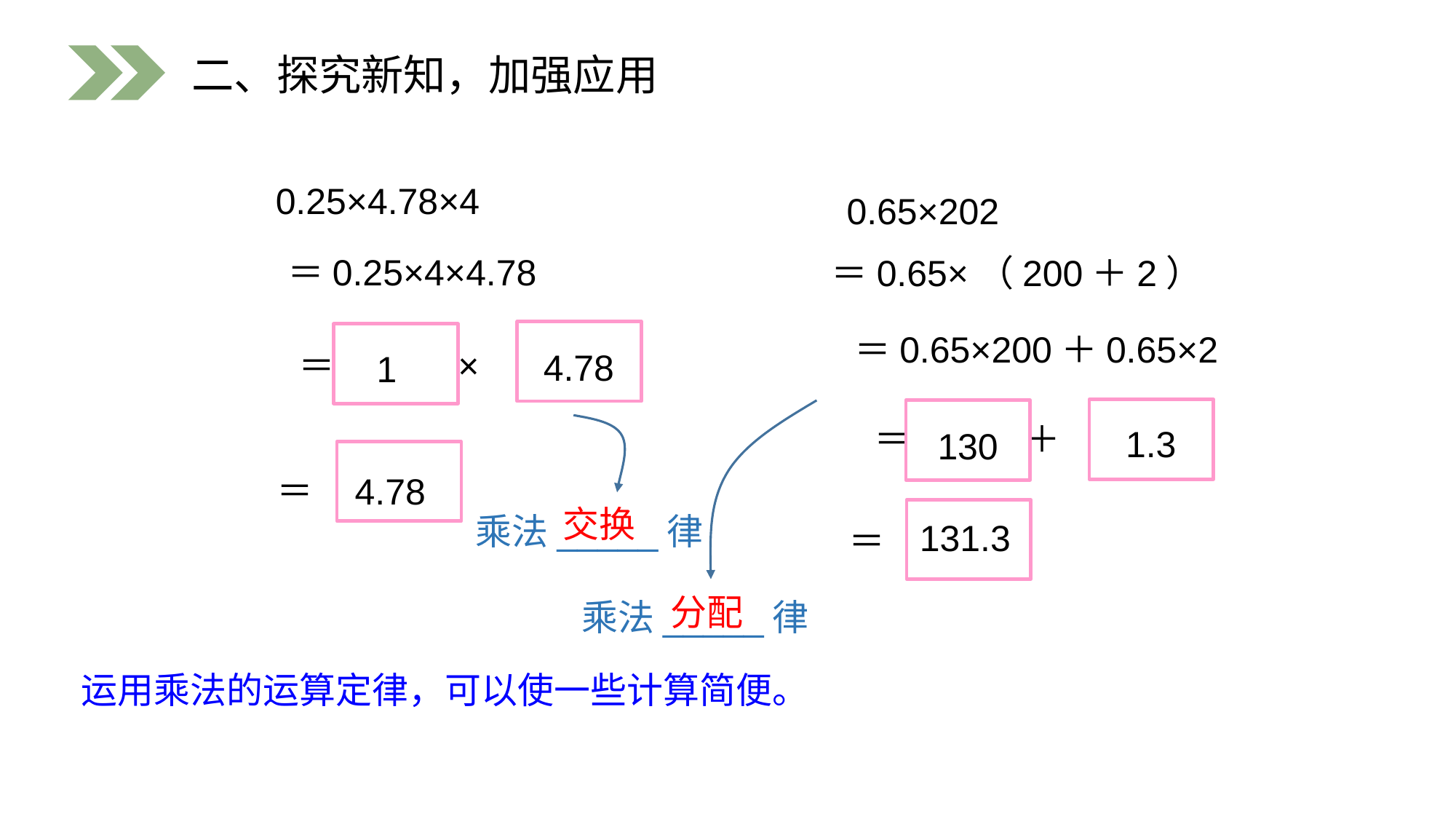

二、探究新知，加强应用
0.25×4.78×4
0.65×202
＝0.25×4×4.78
＝0.65×（200＋2）

＝              ×

＝
＝0.65×200＋0.65×2
4.78
1

＝              ＋

＝

1.3
130

4.78
交换
乘法_____律
131.3
分配
乘法_____律
运用乘法的运算定律，可以使一些计算简便。